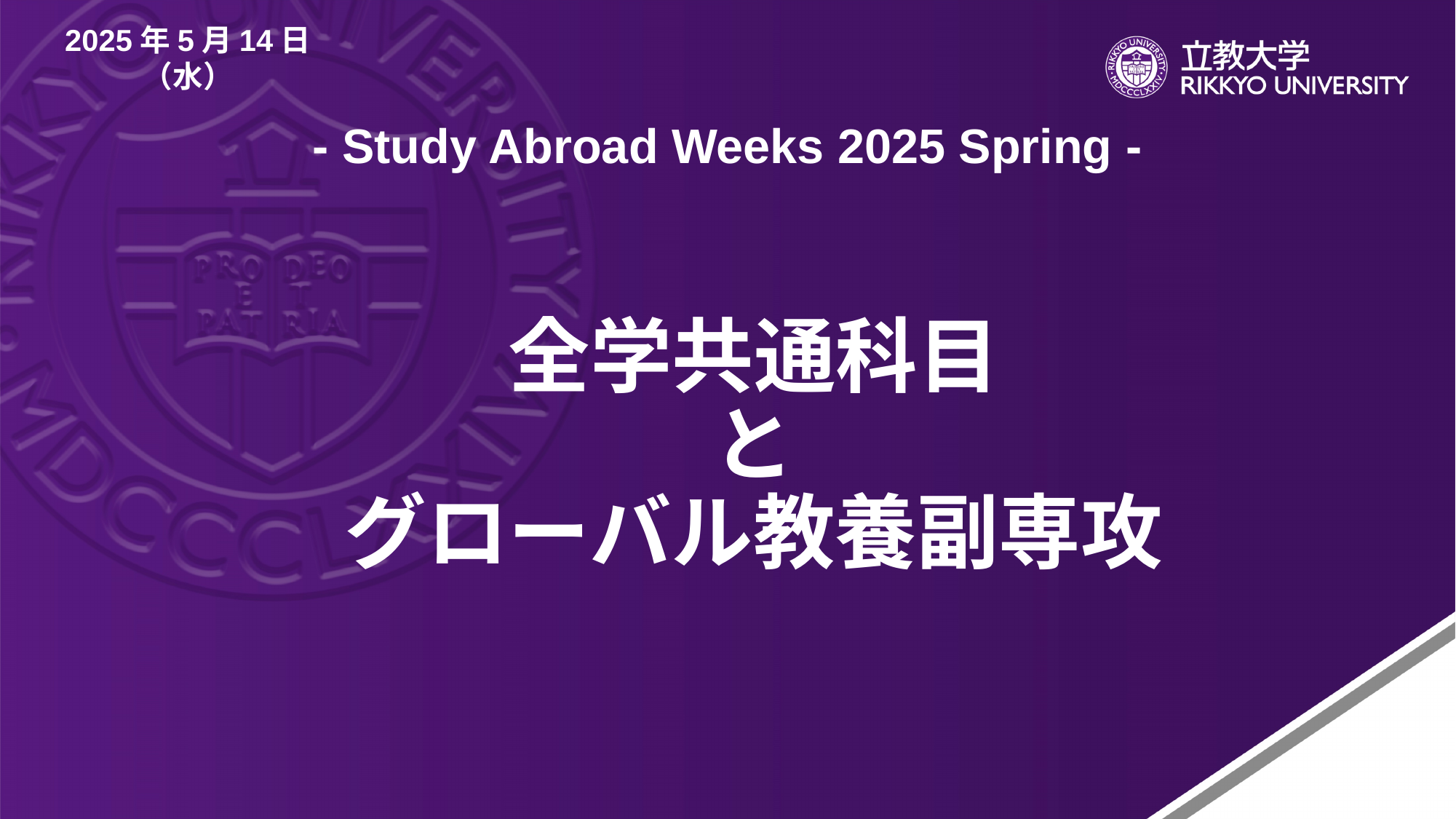

2025年5月14日（水）
- Study Abroad Weeks 2025 Spring -
# 全学共通科目 と グローバル教養副専攻